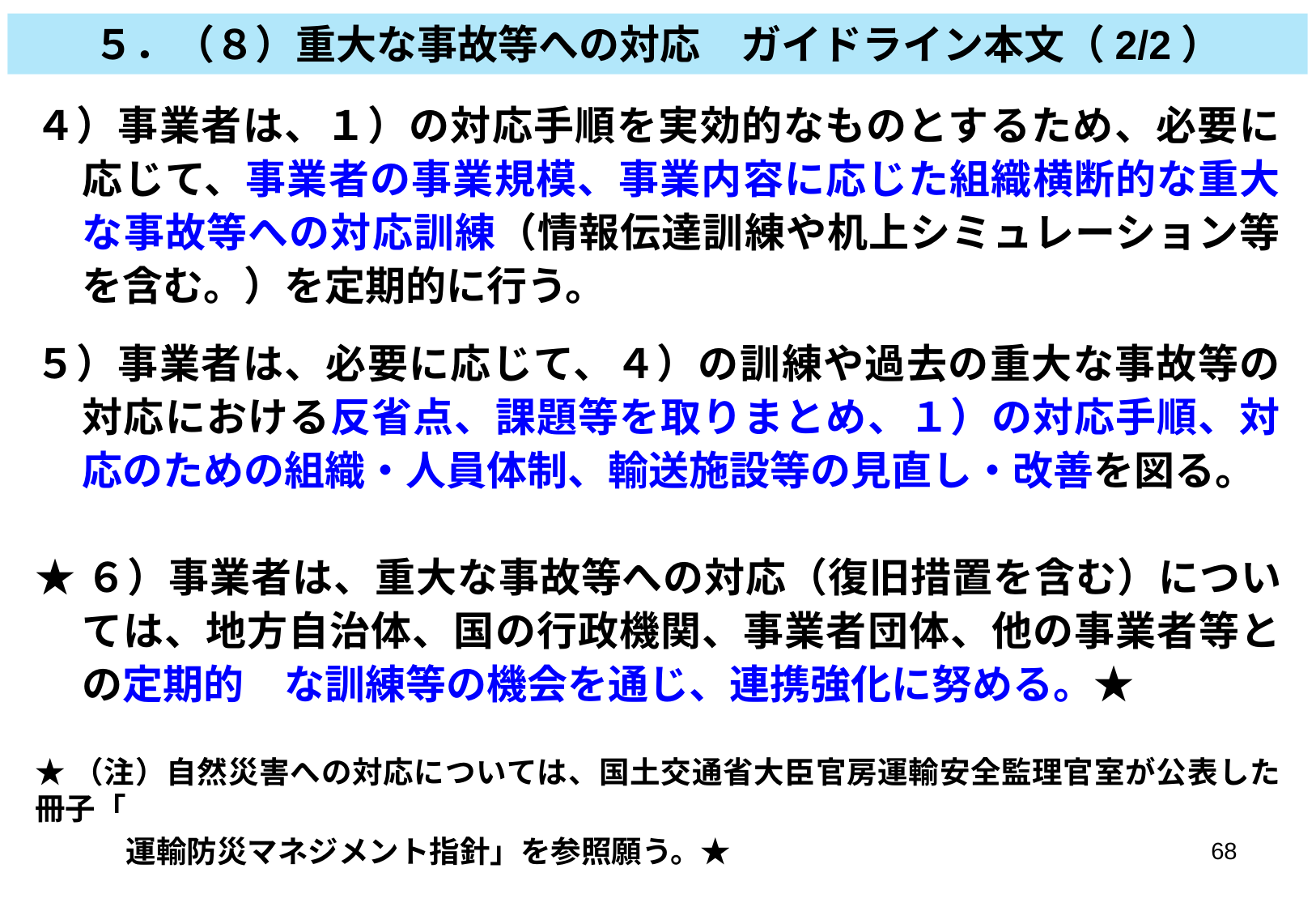

５．（８）重大な事故等への対応　ガイドライン本文（2/2）
４）事業者は、１）の対応手順を実効的なものとするため、必要に応じて、事業者の事業規模、事業内容に応じた組織横断的な重大な事故等への対応訓練（情報伝達訓練や机上シミュレーション等を含む。）を定期的に行う。

５）事業者は、必要に応じて、４）の訓練や過去の重大な事故等の対応における反省点、課題等を取りまとめ、１）の対応手順、対応のための組織・人員体制、輸送施設等の見直し・改善を図る。

★６）事業者は、重大な事故等への対応（復旧措置を含む）については、地方自治体、国の行政機関、事業者団体、他の事業者等との定期的　な訓練等の機会を通じ、連携強化に努める。★

★（注）自然災害への対応については、国土交通省大臣官房運輸安全監理官室が公表した冊子「
　　　運輸防災マネジメント指針」を参照願う。★

68